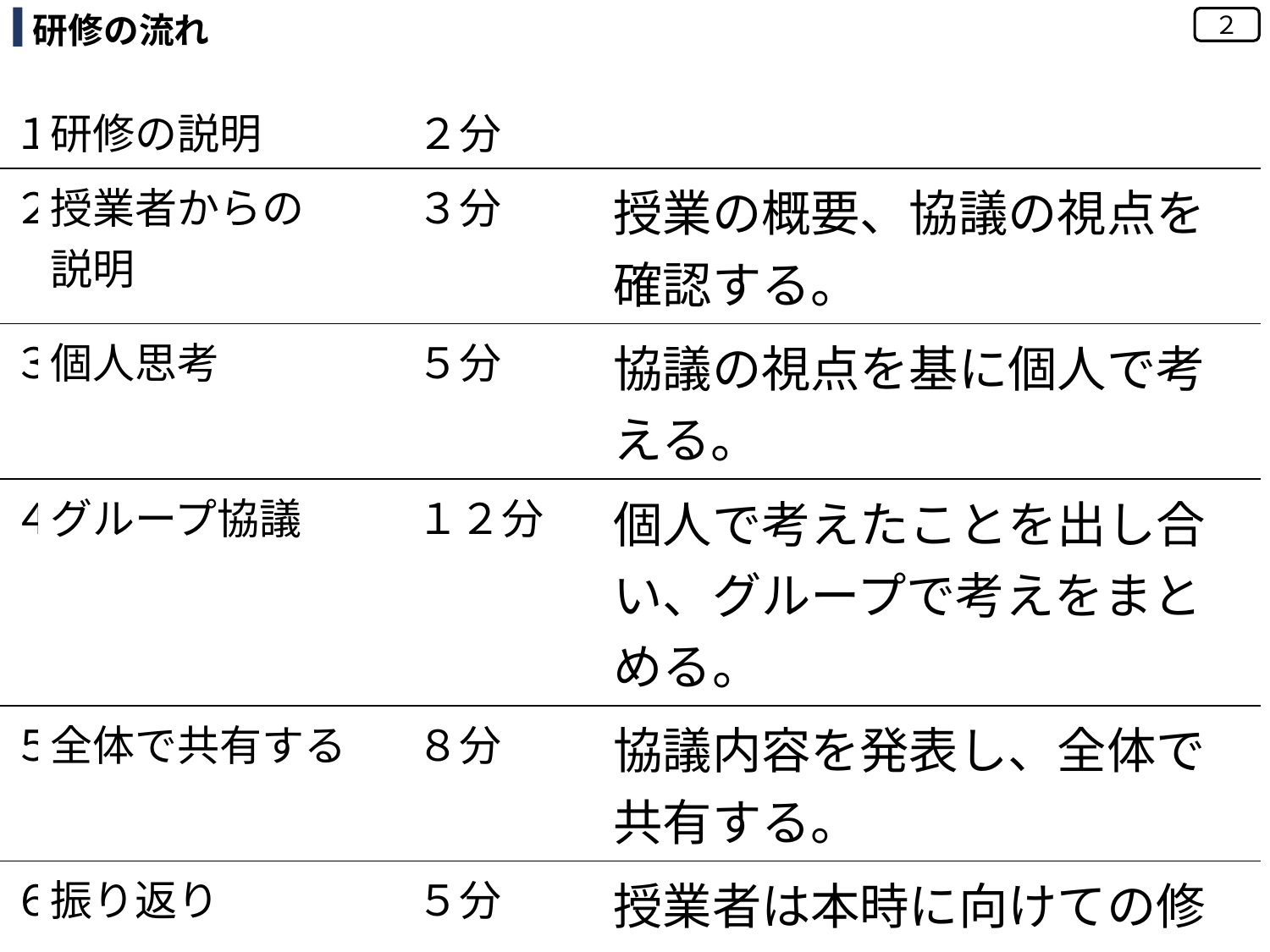

研修の流れ

２
| １ | 研修の説明 | ２分 |  |
| --- | --- | --- | --- |
| ２ | 授業者からの 説明 | ３分 | 授業の概要、協議の視点を確認する。 |
| ３ | 個人思考 | ５分 | 協議の視点を基に個人で考える。 |
| ４ | グループ協議 | １２分 | 個人で考えたことを出し合い、グループで考えをまとめる。 |
| ５ | 全体で共有する | ８分 | 協議内容を発表し、全体で共有する。 |
| ６ | 振り返り | ５分 | 授業者は本時に向けての修正点、 参観者は本時の参観の視点を明確にする。 |